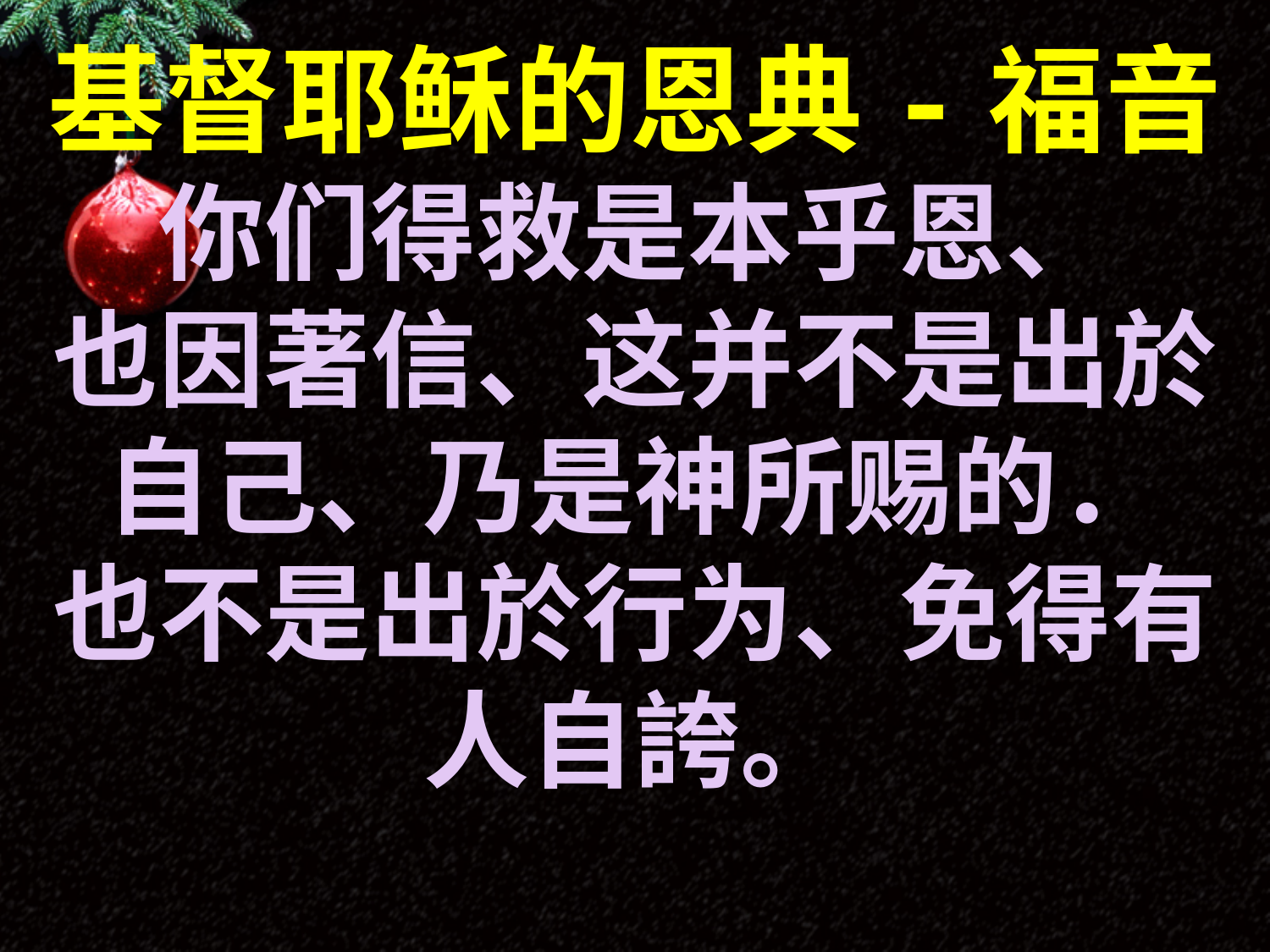

基督耶稣的恩典-福音
你们得救是本乎恩、
也因著信、这并不是出於自己、乃是神所赐的．
也不是出於行为、免得有人自誇。